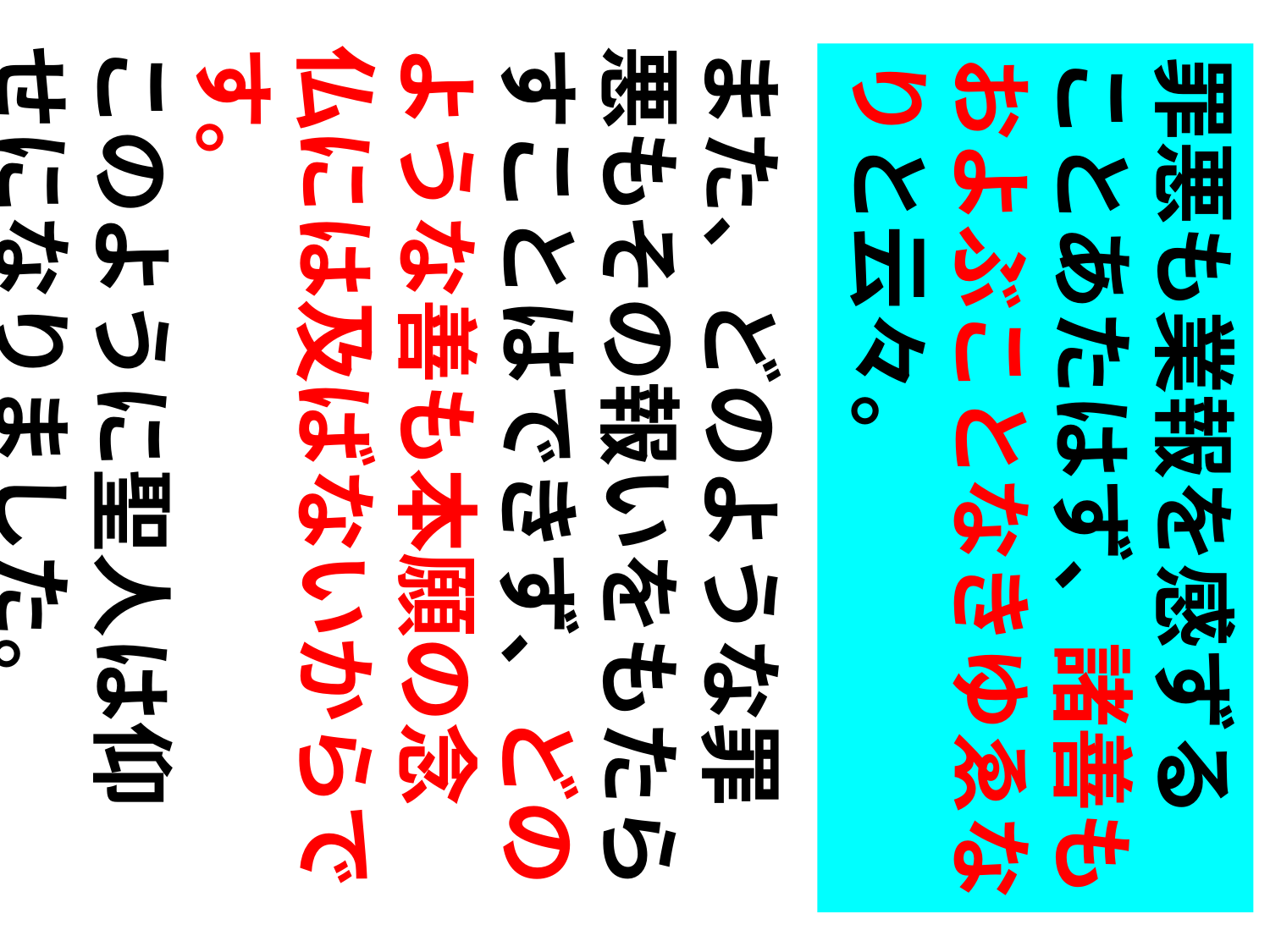

また、どのような罪悪もその報いをもたらすことはできず、どのような善も本願の念仏には及ばないからです。
このように聖人は仰せになりました。
罪悪も業報を感ずることあたはず、諸善もおよぶことなきゆゑなりと云々。